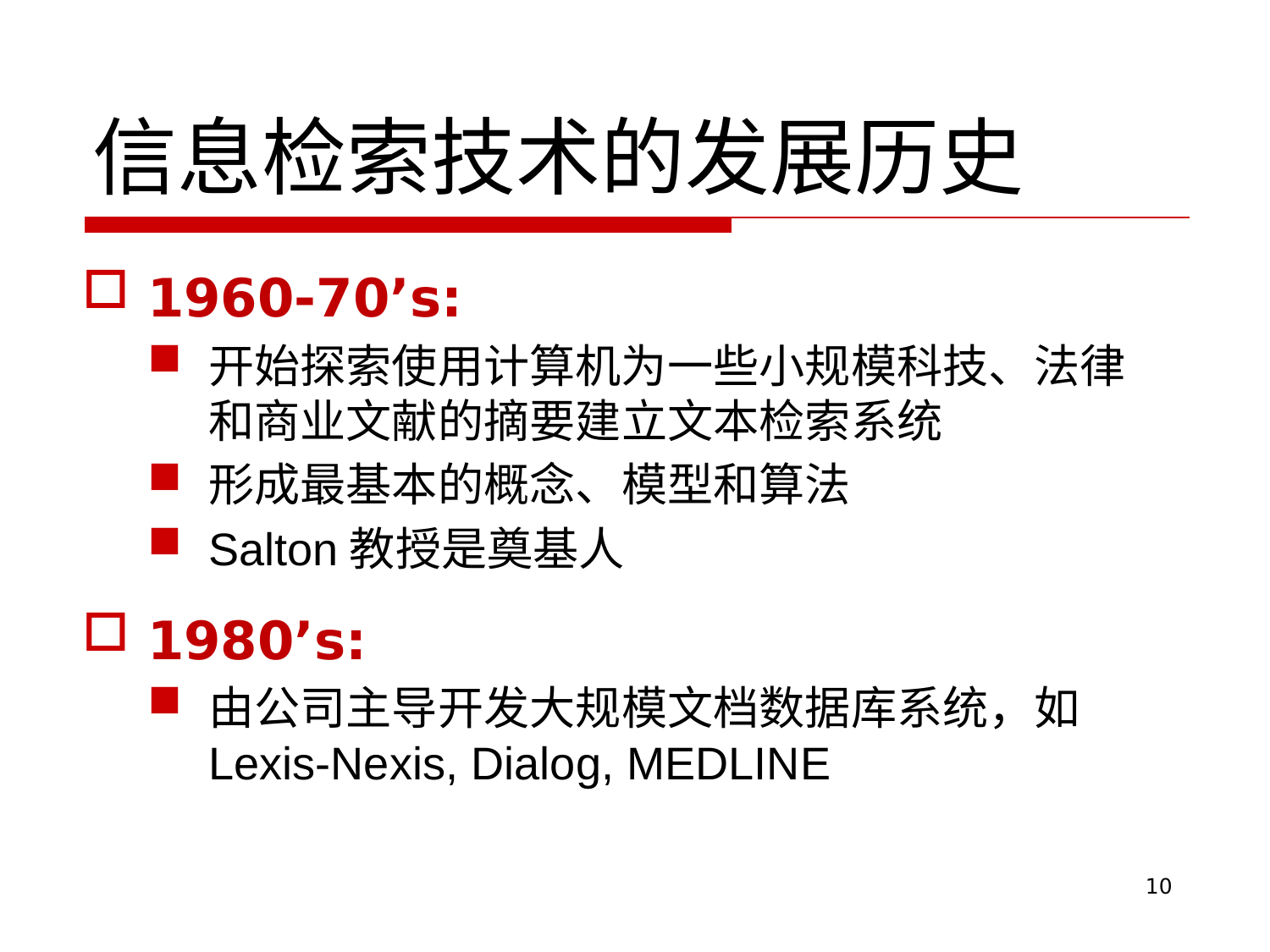

# 信息检索技术的发展历史
1960-70’s:
开始探索使用计算机为一些小规模科技、法律和商业文献的摘要建立文本检索系统
形成最基本的概念、模型和算法
Salton教授是奠基人
1980’s:
由公司主导开发大规模文档数据库系统，如Lexis-Nexis, Dialog, MEDLINE
10